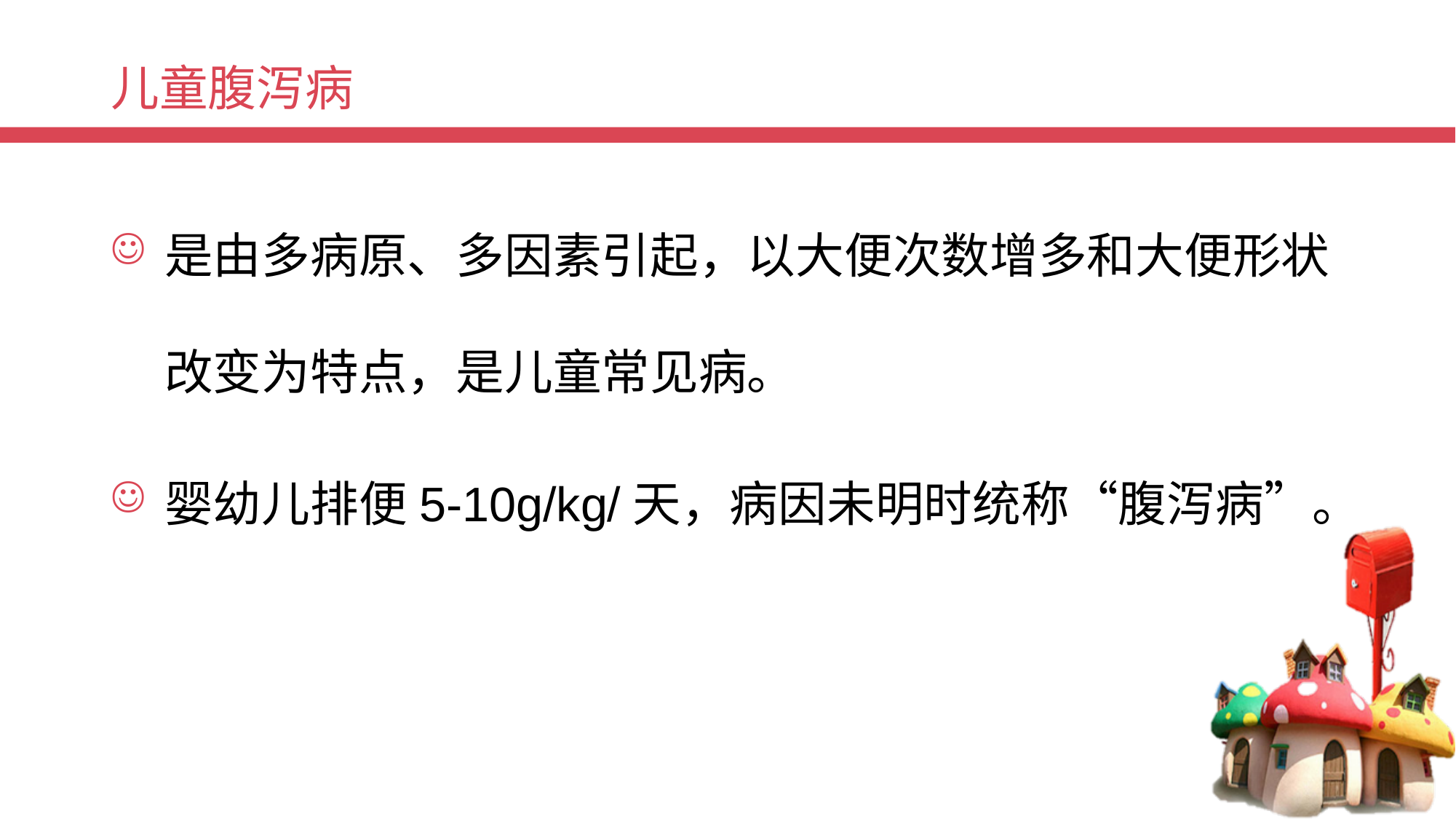

# 儿童腹泻病
是由多病原、多因素引起，以大便次数增多和大便形状改变为特点，是儿童常见病。
婴幼儿排便5-10g/kg/天，病因未明时统称“腹泻病”。